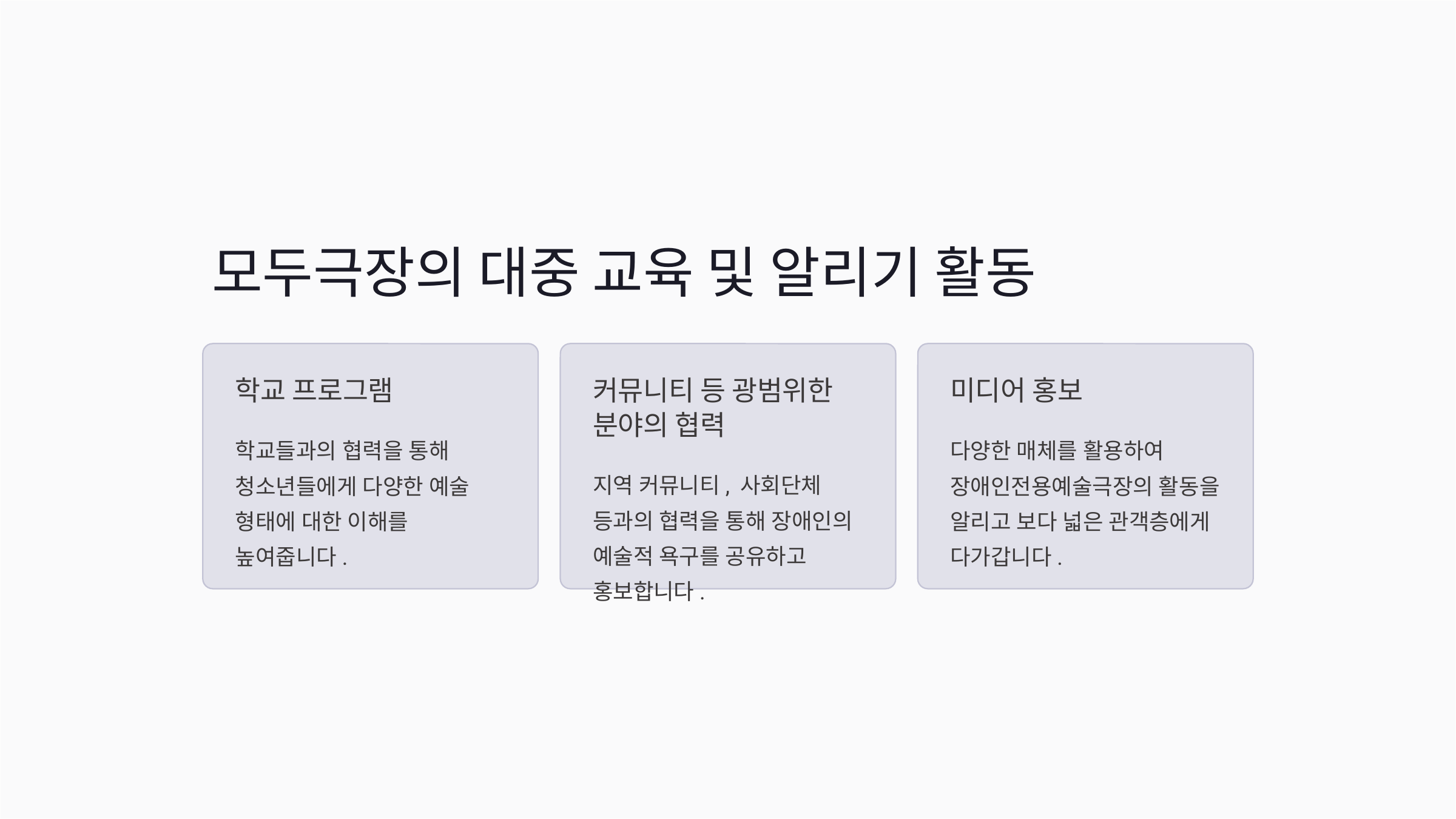

모두극장의 대중 교육 및 알리기 활동

학교 프로그램
커뮤니티 등 광범위한 분야의 협력
미디어 홍보
학교들과의 협력을 통해 청소년들에게 다양한 예술 형태에 대한 이해를 높여줍니다.
다양한 매체를 활용하여 장애인전용예술극장의 활동을 알리고 보다 넓은 관객층에게 다가갑니다.
지역 커뮤니티, 사회단체 등과의 협력을 통해 장애인의 예술적 욕구를 공유하고 홍보합니다.